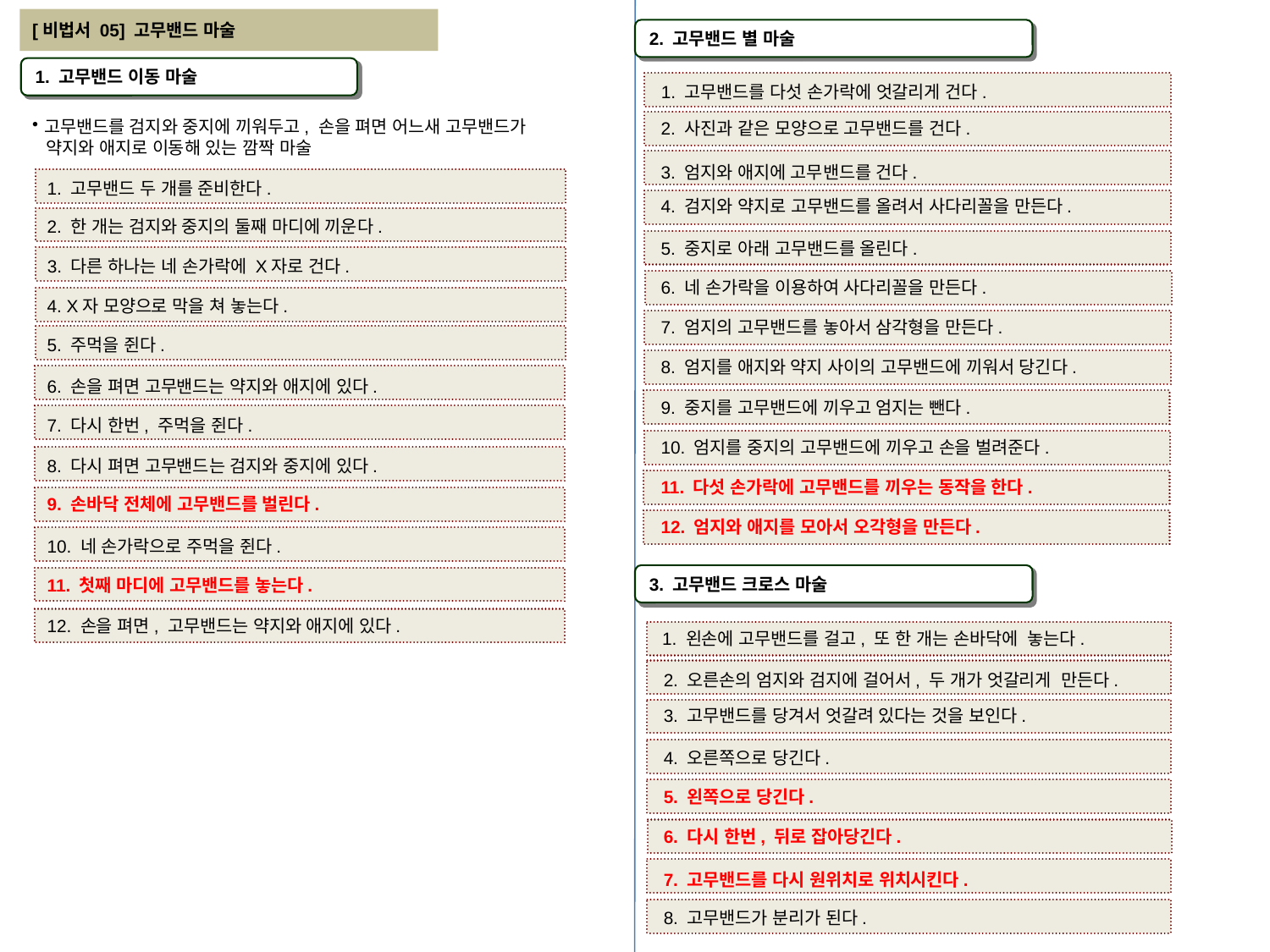

[비법서 05] 고무밴드 마술
2. 고무밴드 별 마술
1. 고무밴드 이동 마술

1. 고무밴드를 다섯 손가락에 엇갈리게 건다.
고무밴드를 검지와 중지에 끼워두고, 손을 펴면 어느새 고무밴드가
  약지와 애지로 이동해 있는 깜짝 마술
2. 사진과 같은 모양으로 고무밴드를 건다.

3. 엄지와 애지에 고무밴드를 건다.

1. 고무밴드 두 개를 준비한다.
4. 검지와 약지로 고무밴드를 올려서 사다리꼴을 만든다.

2. 한 개는 검지와 중지의 둘째 마디에 끼운다.

5. 중지로 아래 고무밴드를 올린다.

3. 다른 하나는 네 손가락에 X자로 건다.
6. 네 손가락을 이용하여 사다리꼴을 만든다.

4. X자 모양으로 막을 쳐 놓는다.
7. 엄지의 고무밴드를 놓아서 삼각형을 만든다.

5. 주먹을 쥔다.
8. 엄지를 애지와 약지 사이의 고무밴드에 끼워서 당긴다.

6. 손을 펴면 고무밴드는 약지와 애지에 있다.
9. 중지를 고무밴드에 끼우고 엄지는 뺀다.

7. 다시 한번, 주먹을 쥔다.
10. 엄지를 중지의 고무밴드에 끼우고 손을 벌려준다.

8. 다시 펴면 고무밴드는 검지와 중지에 있다.
11. 다섯 손가락에 고무밴드를 끼우는 동작을 한다.

9. 손바닥 전체에 고무밴드를 벌린다.
12. 엄지와 애지를 모아서 오각형을 만든다.

10. 네 손가락으로 주먹을 쥔다.
3. 고무밴드 크로스 마술

11. 첫째 마디에 고무밴드를 놓는다.

12. 손을 펴면, 고무밴드는 약지와 애지에 있다.
1. 왼손에 고무밴드를 걸고, 또 한 개는 손바닥에  놓는다.

2. 오른손의 엄지와 검지에 걸어서, 두 개가 엇갈리게  만든다.
3. 고무밴드를 당겨서 엇갈려 있다는 것을 보인다.

4. 오른쪽으로 당긴다.

5. 왼쪽으로 당긴다.

6. 다시 한번, 뒤로 잡아당긴다.

7. 고무밴드를 다시 원위치로 위치시킨다.

8. 고무밴드가 분리가 된다.